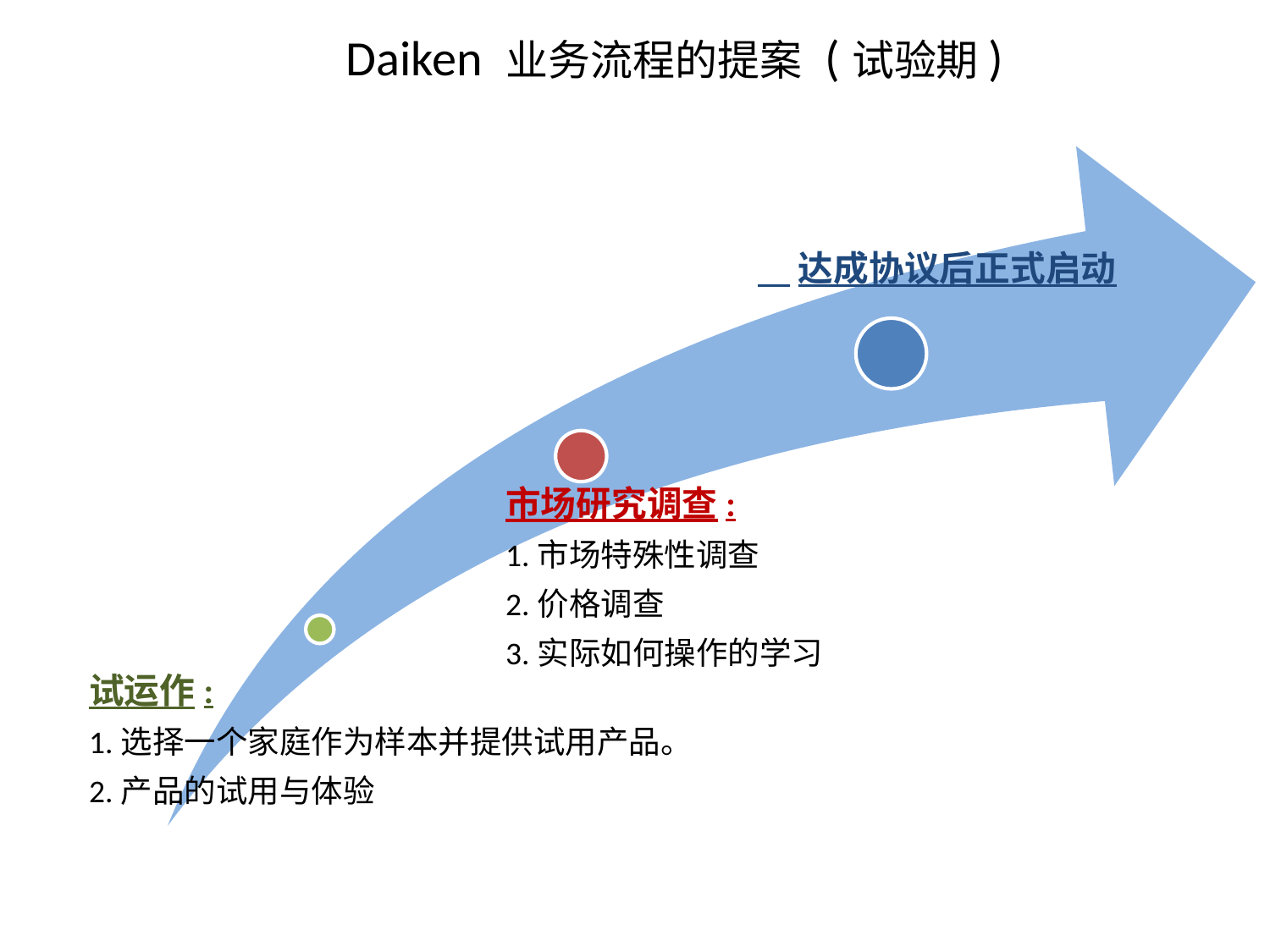

# Daiken 业务流程的提案 (试验期)

    达成协议后正式启动

市场研究调查:
1.市场特殊性调查
2.价格调查
3.实际如何操作的学习

试运作:
1.选择一个家庭作为样本并提供试用产品。
2.产品的试用与体验